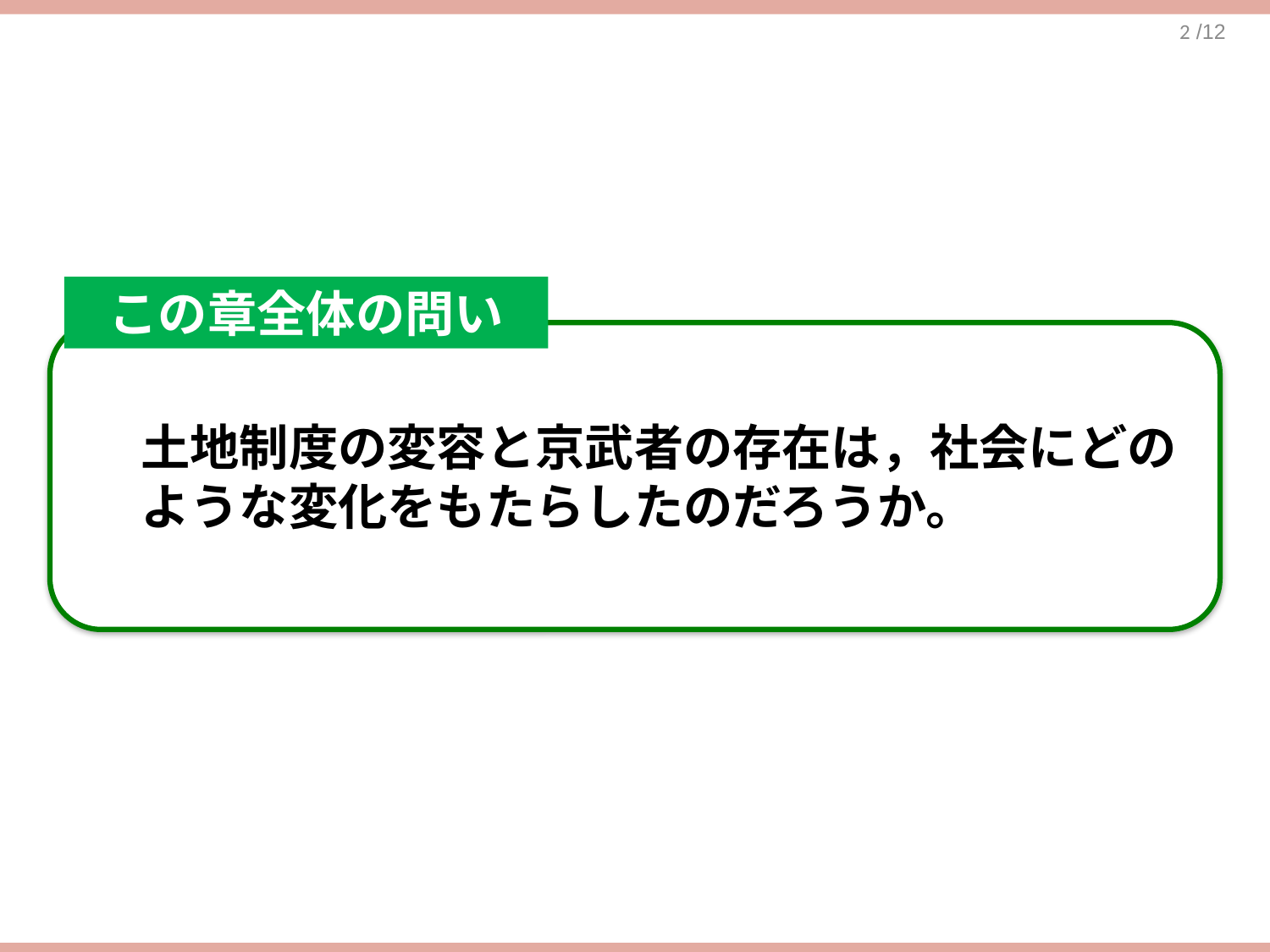

この章全体の問い
土地制度の変容と京武者の存在は，社会にどのような変化をもたらしたのだろうか。